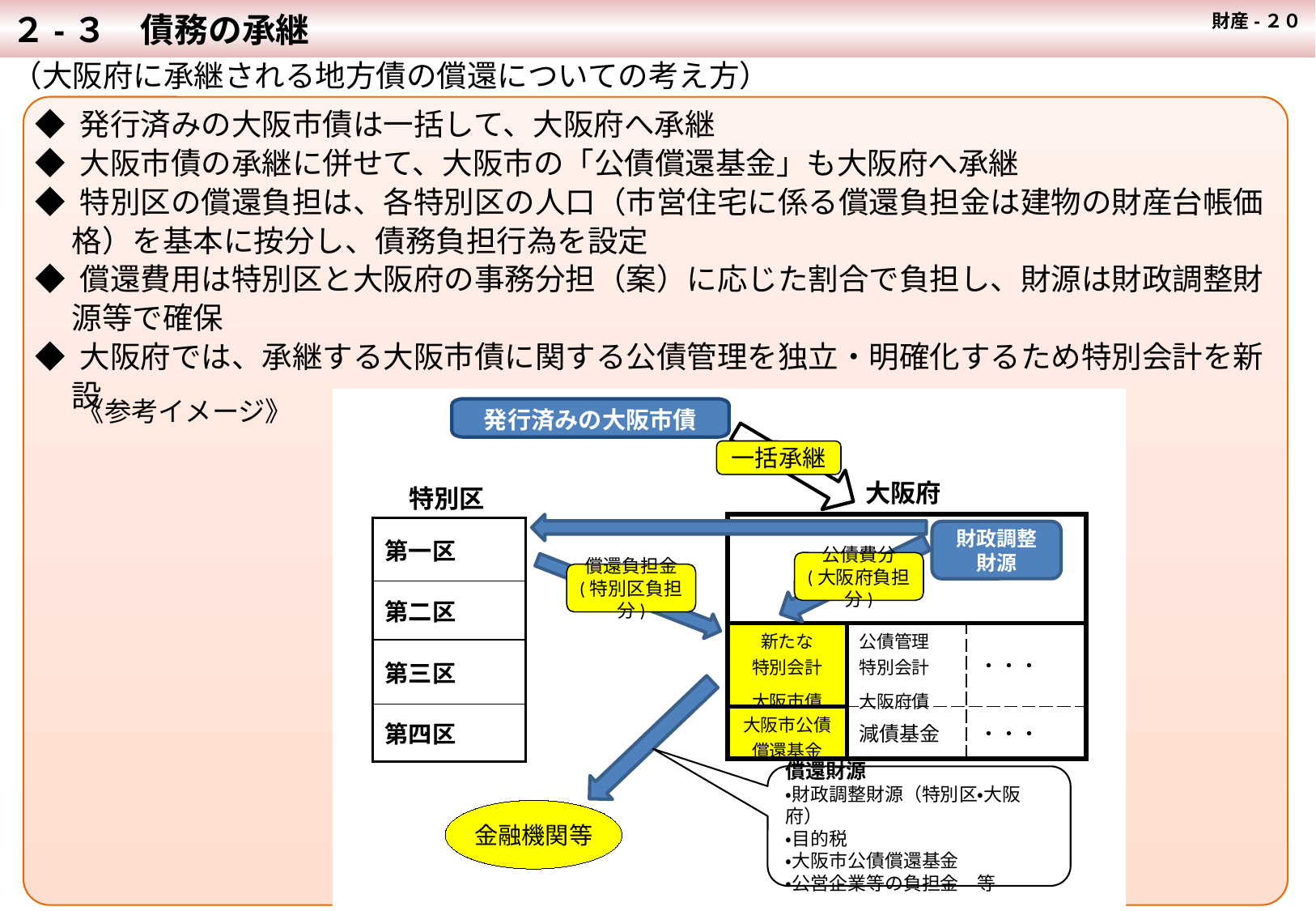

２-３　債務の承継
財産-２０
（大阪府に承継される地方債の償還についての考え方）
◆ 発行済みの大阪市債は一括して、大阪府へ承継
◆ 大阪市債の承継に併せて、大阪市の「公債償還基金」も大阪府へ承継
◆ 特別区の償還負担は、各特別区の人口（市営住宅に係る償還負担金は建物の財産台帳価格）を基本に按分し、債務負担行為を設定
◆ 償還費用は特別区と大阪府の事務分担（案）に応じた割合で負担し、財源は財政調整財源等で確保
◆ 大阪府では、承継する大阪市債に関する公債管理を独立・明確化するため特別会計を新設

《参考イメージ》

発行済みの大阪市債
一括承継

大阪府
特別区

財政調整
財源
公債費分
(大阪府負担分)

償還負担金
(特別区負担分)

償還財源
・財政調整財源（特別区・大阪府）
・目的税
・大阪市公債償還基金
・公営企業等の負担金　等
金融機関等
|  |  |  |
| --- | --- | --- |
| 新たな 特別会計 大阪市債 | 公債管理 特別会計 大阪府債 | ・・・ |
| 大阪市公債 償還基金 | 減債基金 | ・・・ |
| 第一区 |
| --- |
| 第二区 |
| 第三区 |
| 第四区 |